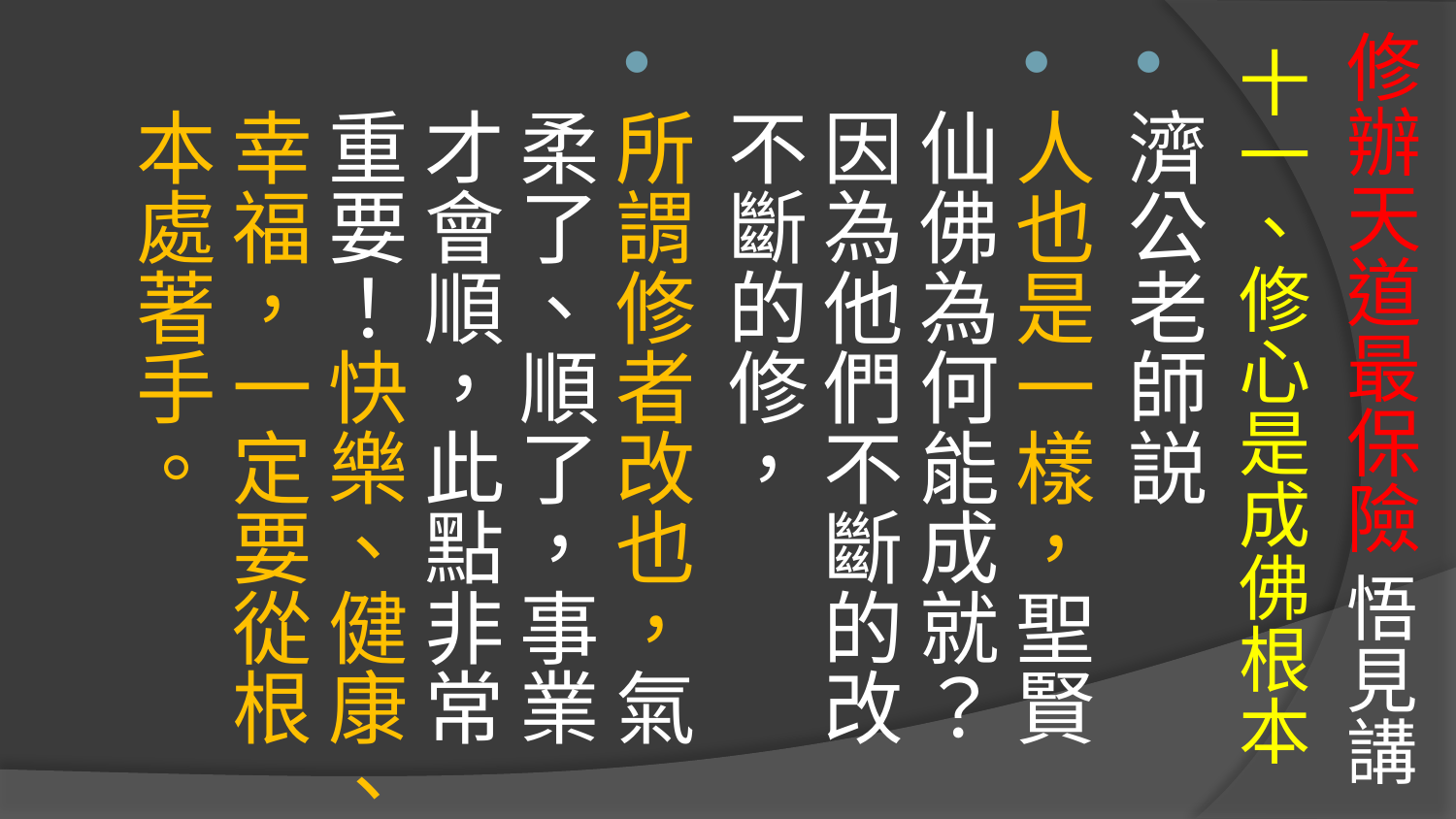

# 修辦天道最保險 悟見講
十一、修心是成佛根本
濟公老師説
人也是一樣，聖賢仙佛為何能成就？因為他們不斷的改不斷的修，
所謂修者改也，氣柔了、順了，事業才會順，此點非常重要！快樂、健康、幸福，一定要從根本處著手。